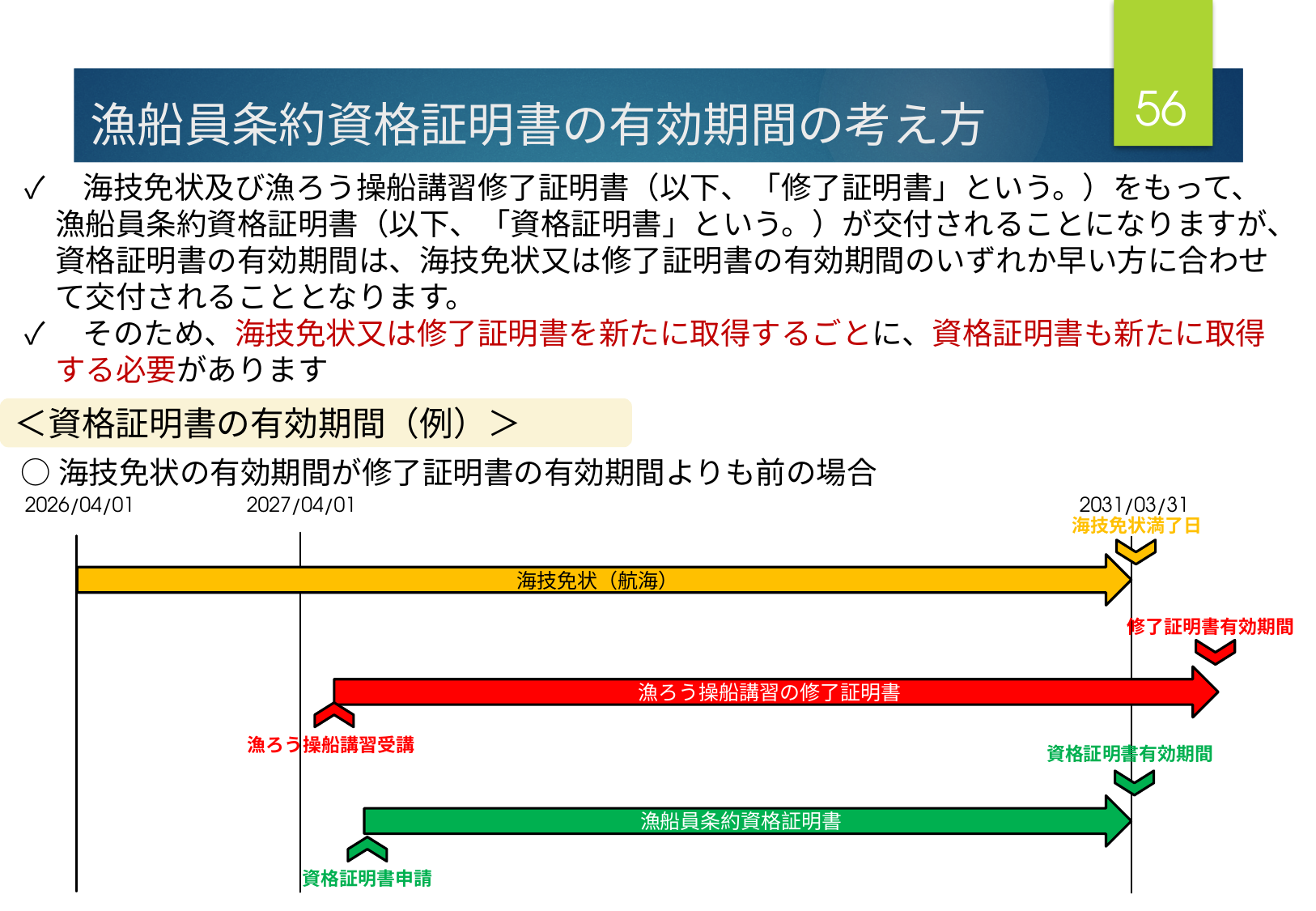

56
漁船員条約資格証明書の有効期間の考え方
✓　海技免状及び漁ろう操船講習修了証明書（以下、「修了証明書」という。）をもって、
　漁船員条約資格証明書（以下、「資格証明書」という。）が交付されることになりますが、
　資格証明書の有効期間は、海技免状又は修了証明書の有効期間のいずれか早い方に合わせ
　て交付されることとなります。
✓　そのため、海技免状又は修了証明書を新たに取得するごとに、資格証明書も新たに取得
　する必要があります
＜資格証明書の有効期間（例）＞
○海技免状の有効期間が修了証明書の有効期間よりも前の場合
2026/04/01
2027/04/01
2031/03/31

海技免状満了日

海技免状（航海）
修了証明書有効期間

漁ろう操船講習の修了証明書

漁ろう操船講習受講
資格証明書有効期間

漁船員条約資格証明書

資格証明書申請
56